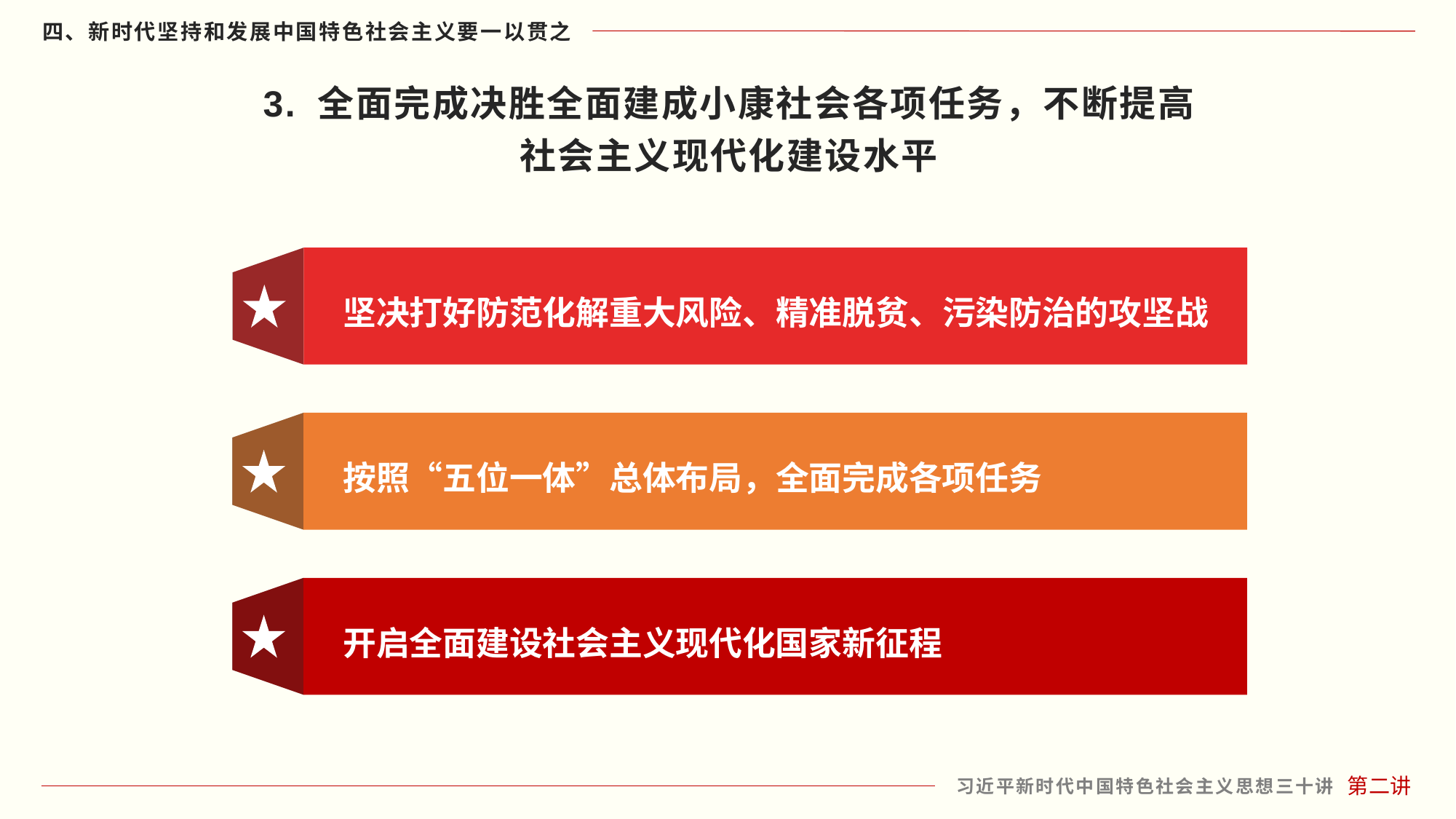

3. 全面完成决胜全面建成小康社会各项任务，不断提高
社会主义现代化建设水平

坚决打好防范化解重大风险、精准脱贫、污染防治的攻坚战

按照“五位一体”总体布局，全面完成各项任务

开启全面建设社会主义现代化国家新征程